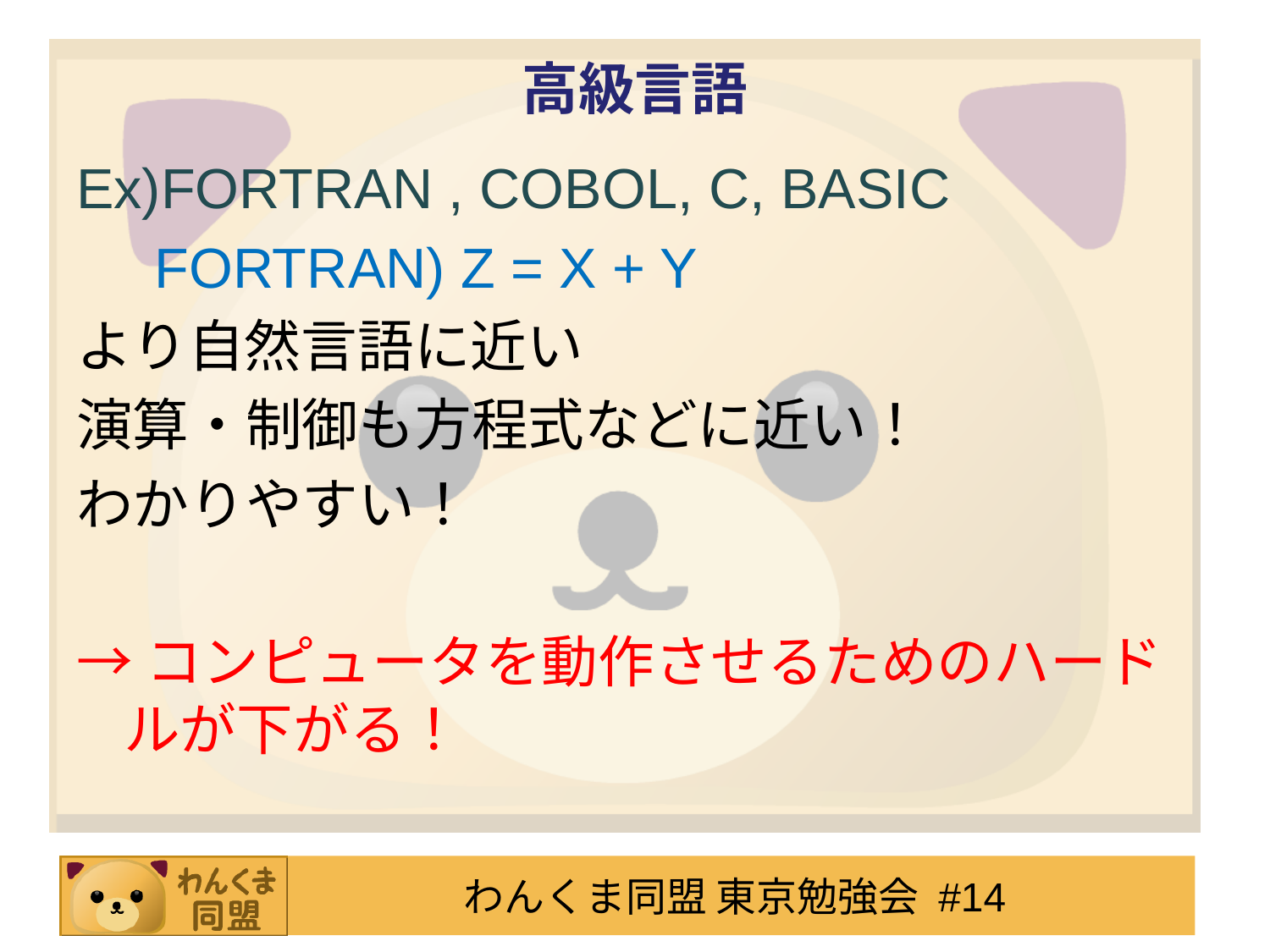

# 高級言語
Ex)FORTRAN , COBOL, C, BASIC
     FORTRAN) Z = X + Y
より自然言語に近い
演算・制御も方程式などに近い！
わかりやすい！

→コンピュータを動作させるためのハードルが下がる！